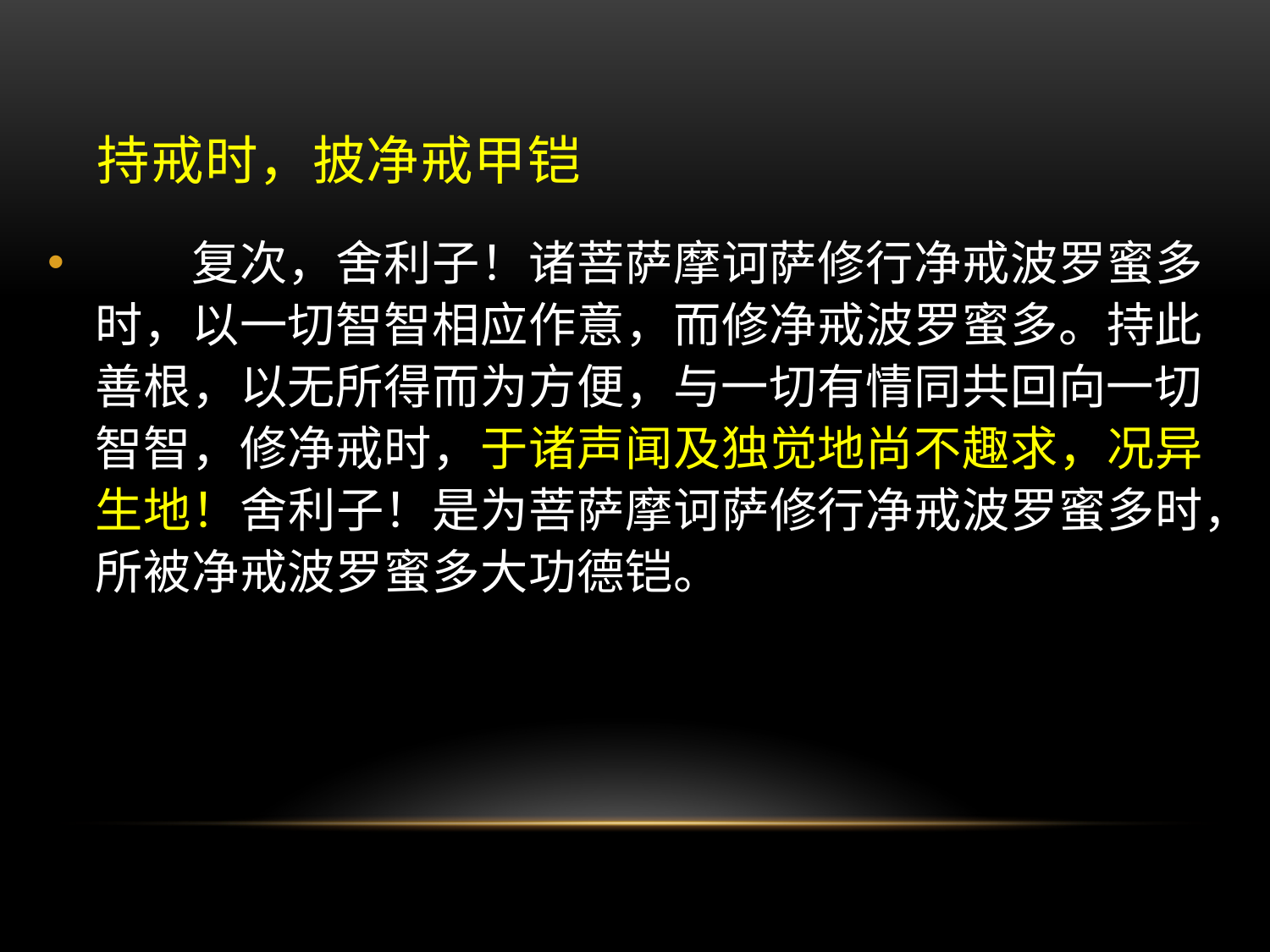

# 持戒时，披净戒甲铠
　　复次，舍利子！诸菩萨摩诃萨修行净戒波罗蜜多时，以一切智智相应作意，而修净戒波罗蜜多。持此善根，以无所得而为方便，与一切有情同共回向一切智智，修净戒时，于诸声闻及独觉地尚不趣求，况异生地！舍利子！是为菩萨摩诃萨修行净戒波罗蜜多时，所被净戒波罗蜜多大功德铠。